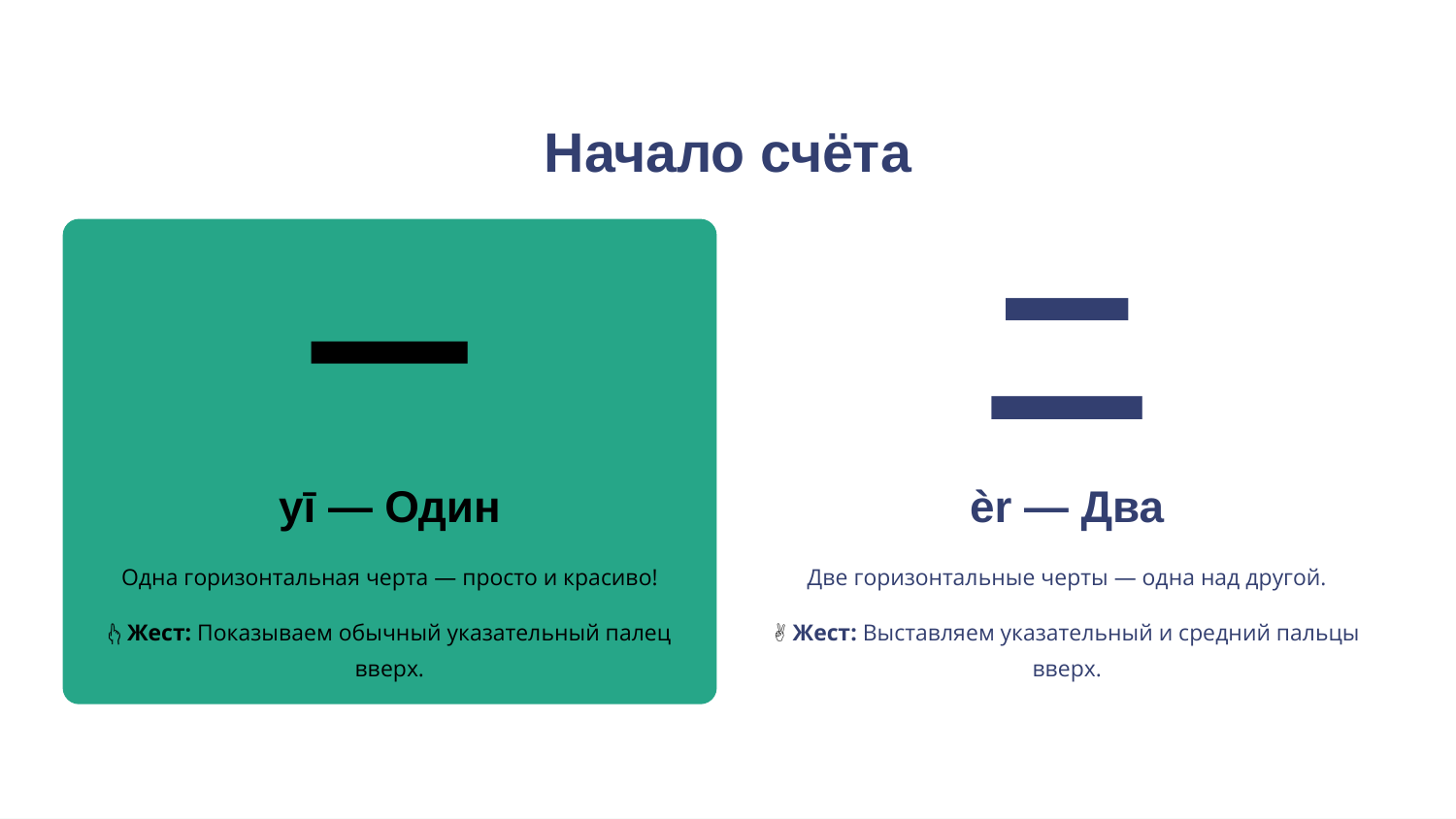

Начало счёта

一
二
yī — Один
èr — Два
Одна горизонтальная черта — просто и красиво!
👆 Жест: Показываем обычный указательный палец вверх.
Две горизонтальные черты — одна над другой.
✌️ Жест: Выставляем указательный и средний пальцы вверх.